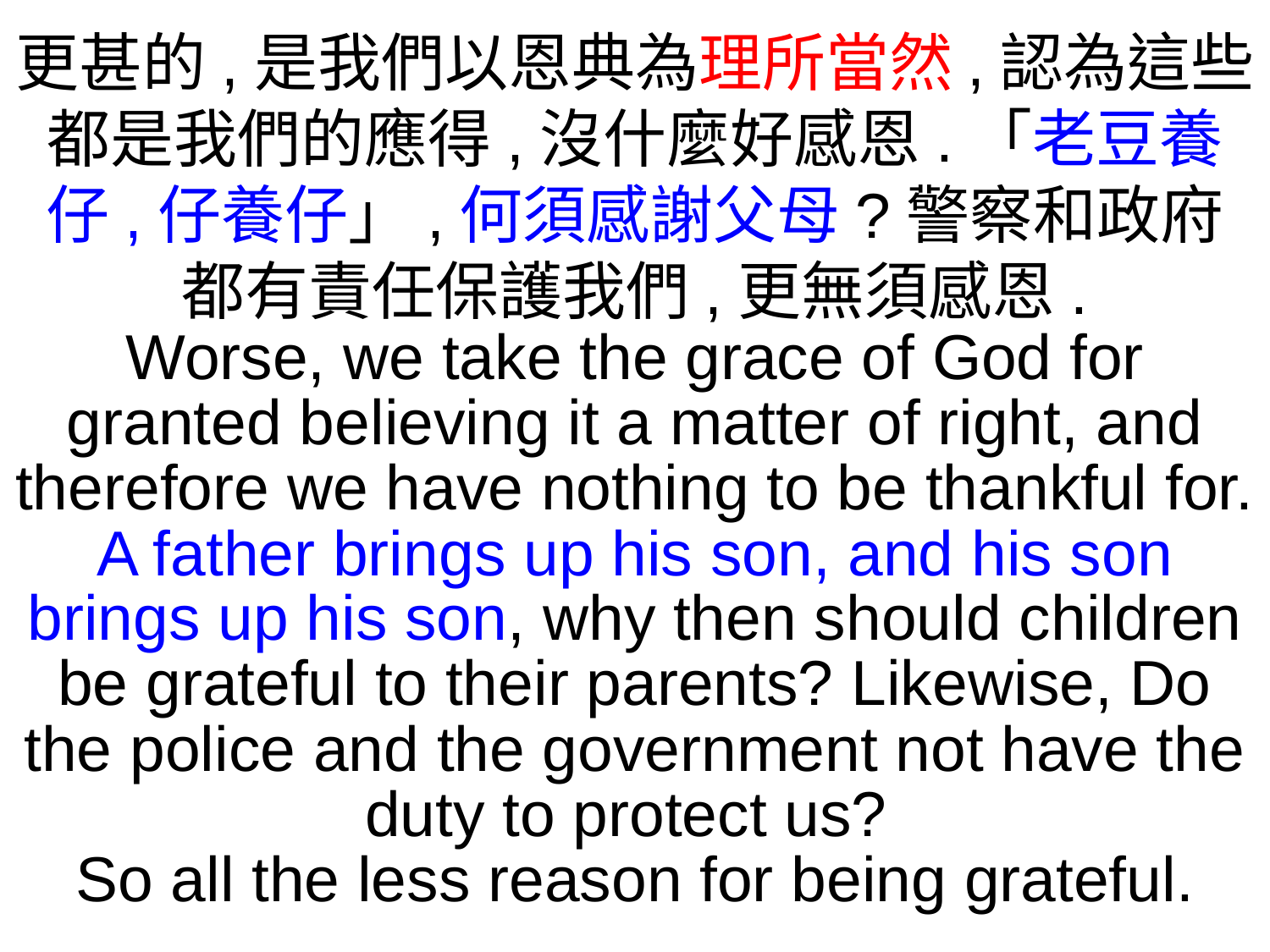

更甚的,是我們以恩典為理所當然,認為這些
都是我們的應得,沒什麼好感恩.「老豆養仔,仔養仔」,何須感謝父母?警察和政府
都有責任保護我們,更無須感恩.
Worse, we take the grace of God for granted believing it a matter of right, and therefore we have nothing to be thankful for. A father brings up his son, and his son brings up his son, why then should children be grateful to their parents? Likewise, Do the police and the government not have the duty to protect us?
So all the less reason for being grateful.